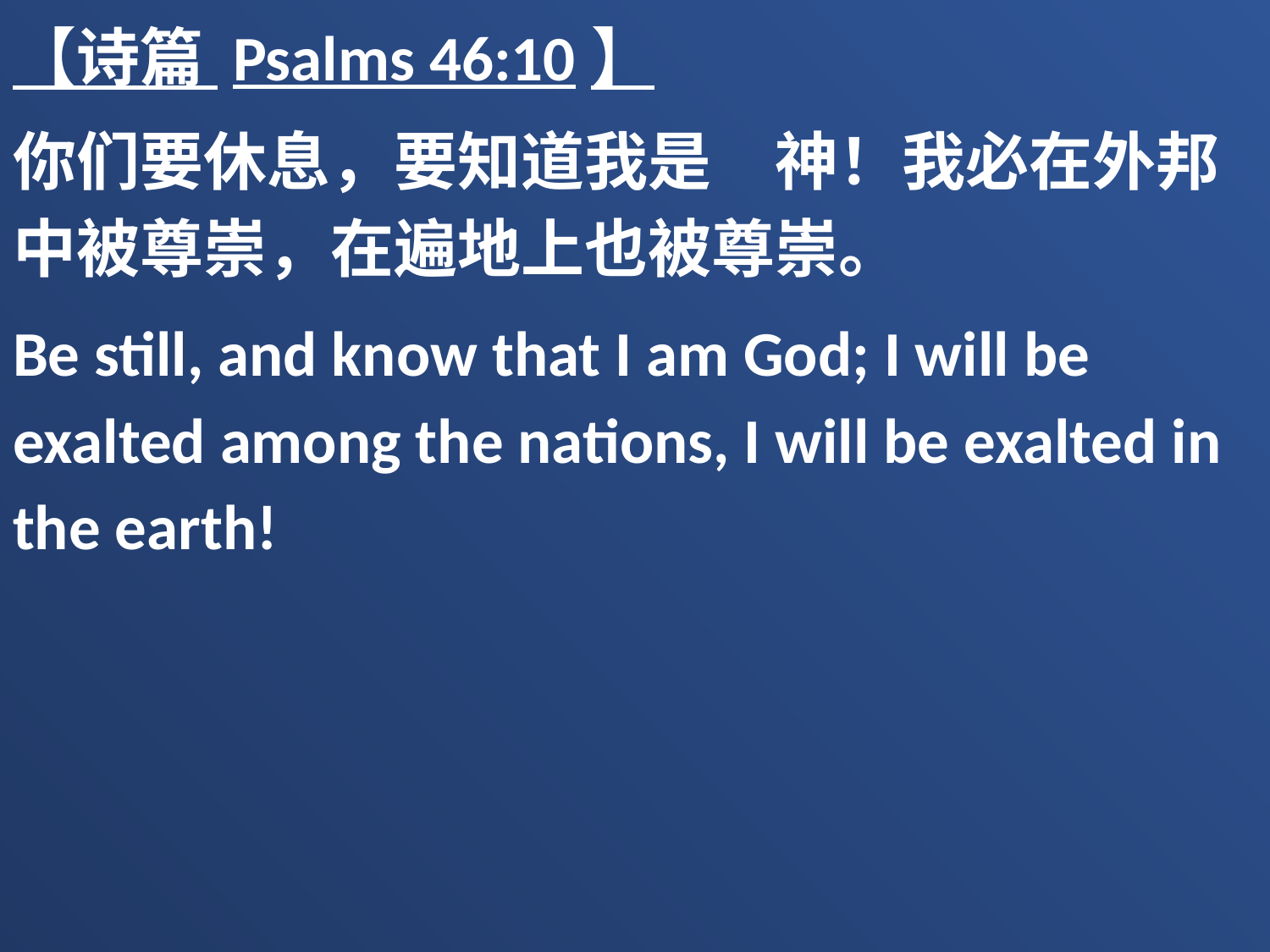

【诗篇 Psalms 46:10】
你们要休息，要知道我是　神！我必在外邦中被尊崇，在遍地上也被尊崇。
Be still, and know that I am God; I will be exalted among the nations, I will be exalted in the earth!